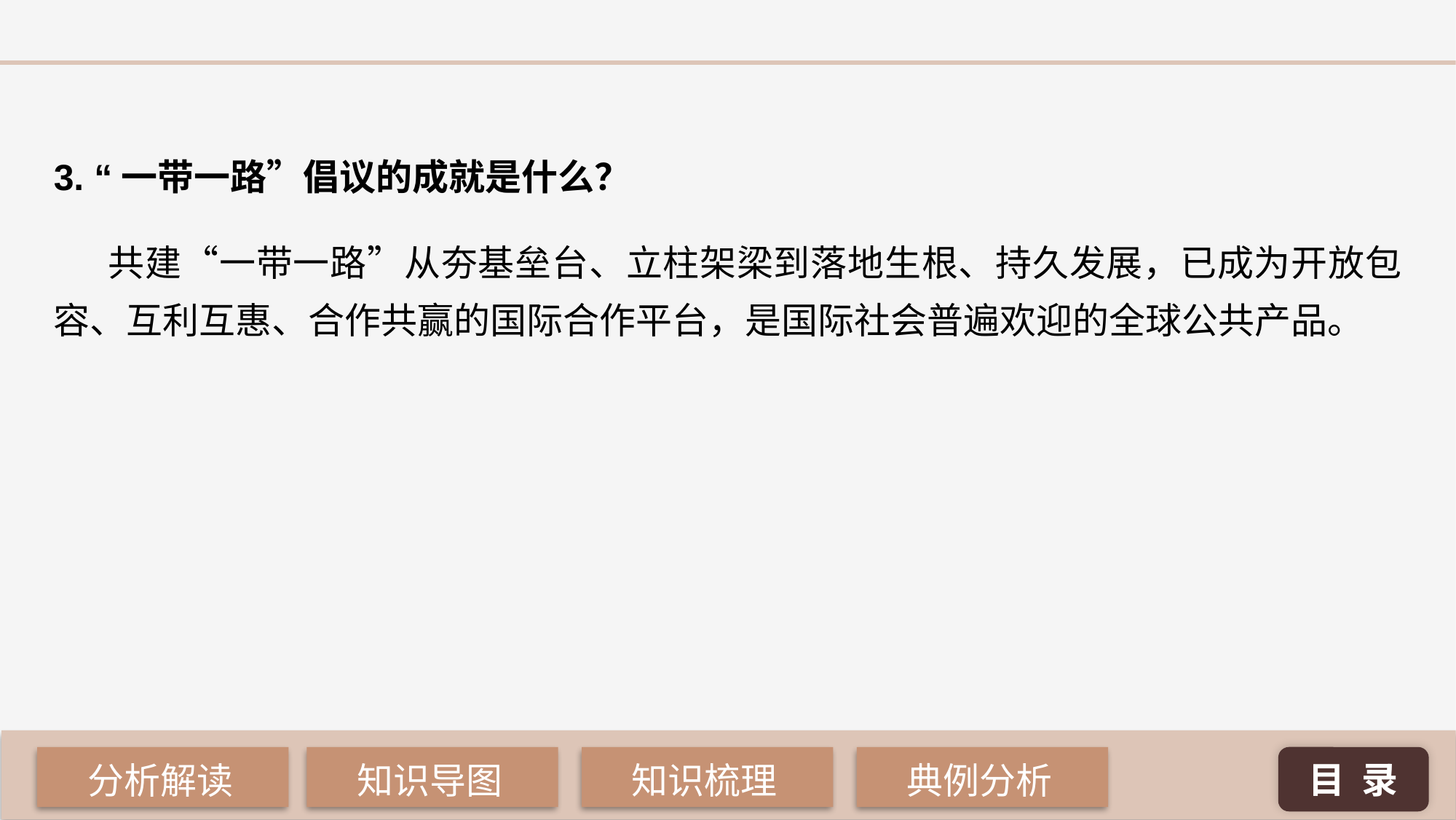

3. “一带一路”倡议的成就是什么？
共建“一带一路”从夯基垒台、立柱架梁到落地生根、持久发展，已成为开放包容、互利互惠、合作共赢的国际合作平台，是国际社会普遍欢迎的全球公共产品。